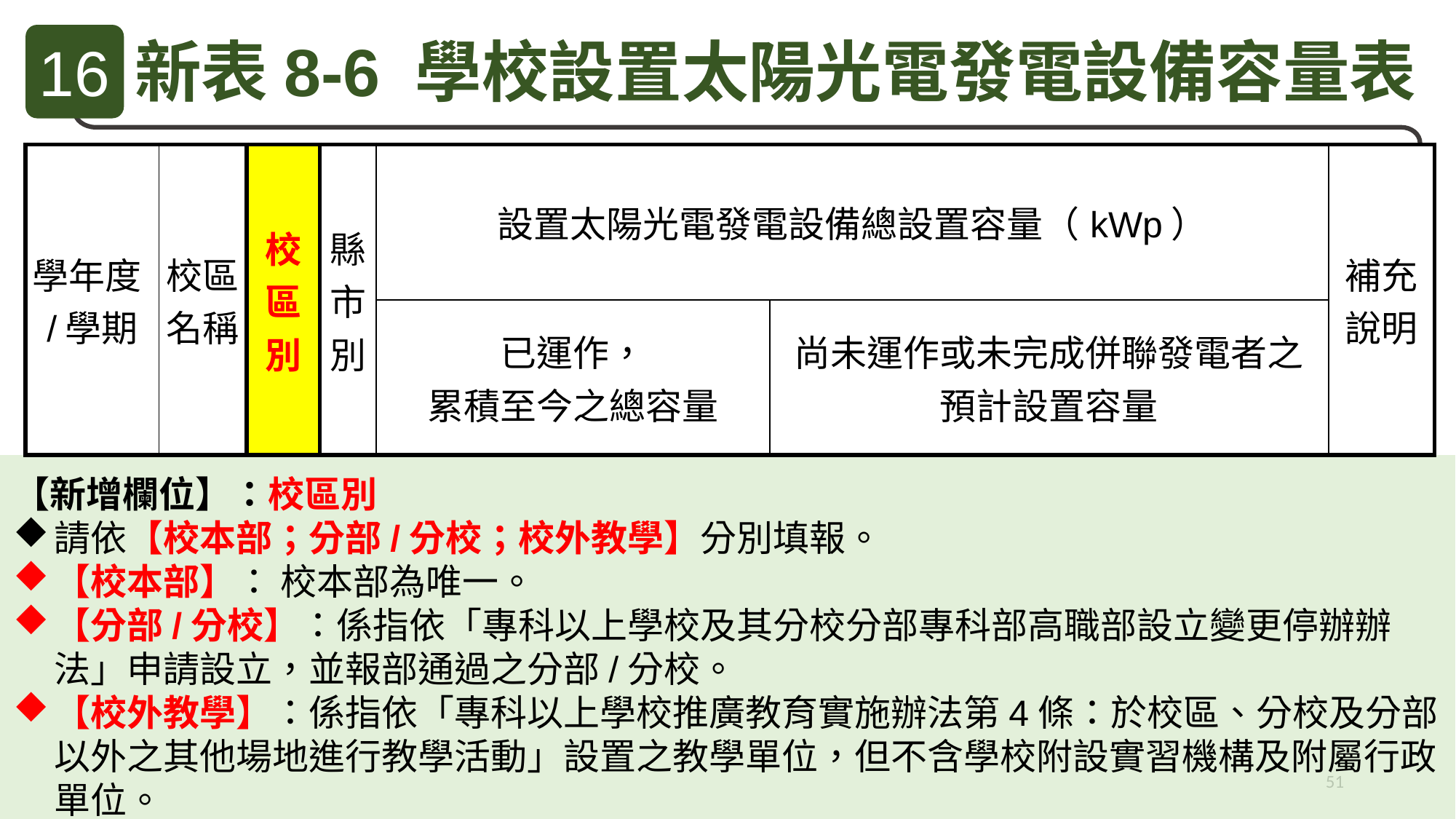

16
新表8-6 學校設置太陽光電發電設備容量表

| 學年度/學期 | 校區名稱 | 校區別 | 縣市別 | 設置太陽光電發電設備總設置容量（kWp） |  | 補充說明 |
| --- | --- | --- | --- | --- | --- | --- |
|  |  |  |  | 已運作， 累積至今之總容量 | 尚未運作或未完成併聯發電者之 預計設置容量 |  |
【新增欄位】：校區別
請依【校本部；分部/分校；校外教學】分別填報。
【校本部】： 校本部為唯一。
【分部/分校】：係指依「專科以上學校及其分校分部專科部高職部設立變更停辦辦法」申請設立，並報部通過之分部/分校。
【校外教學】：係指依「專科以上學校推廣教育實施辦法第4條：於校區、分校及分部以外之其他場地進行教學活動」設置之教學單位，但不含學校附設實習機構及附屬行政單位。

51